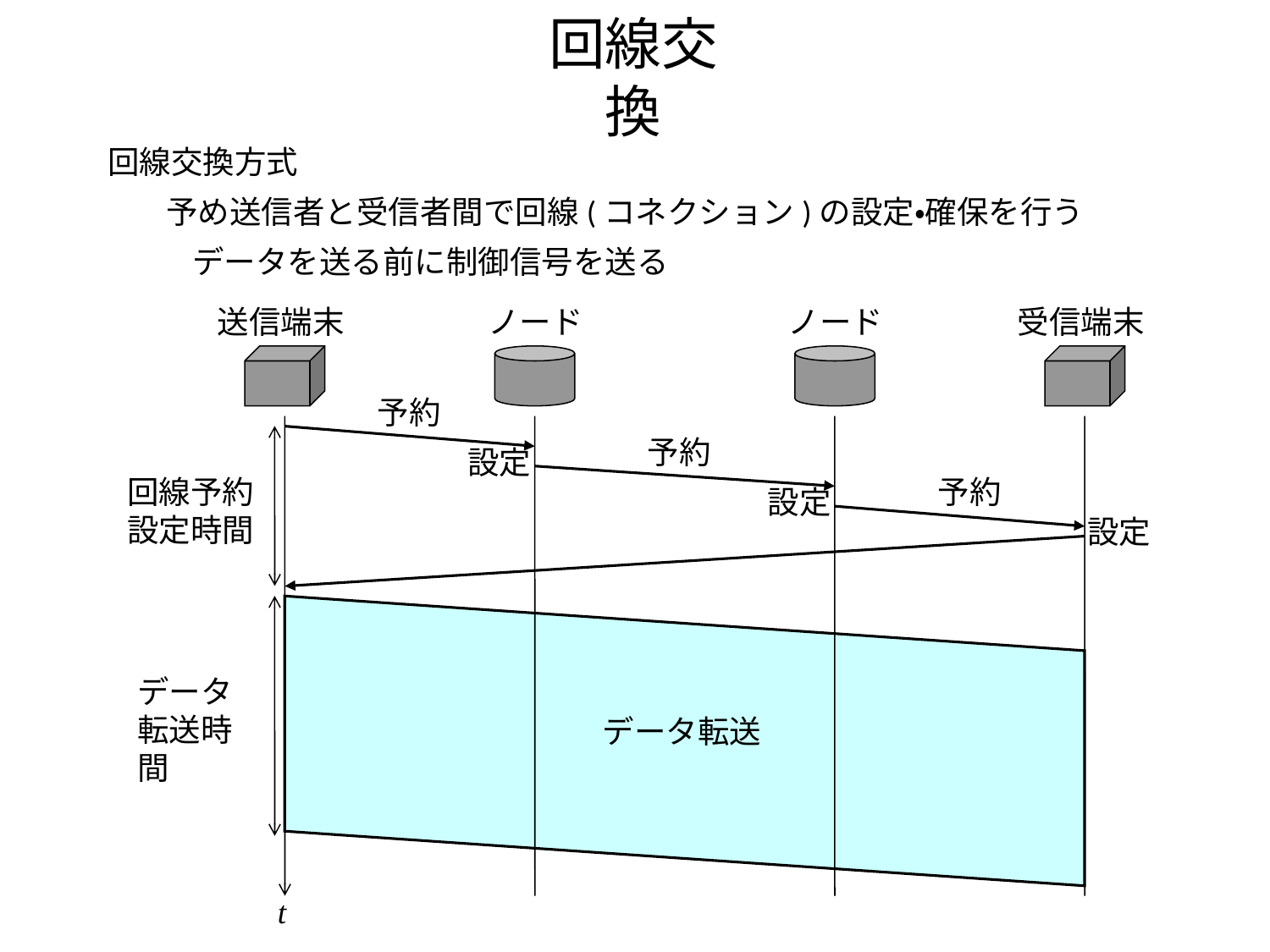

回線交換
回線交換方式
予め送信者と受信者間で回線(コネクション)の設定・確保を行う
データを送る前に制御信号を送る
ノード
ノード
送信端末
受信端末

予約

予約

設定
回線予約設定時間

予約
設定
設定

データ転送時間
データ転送
t